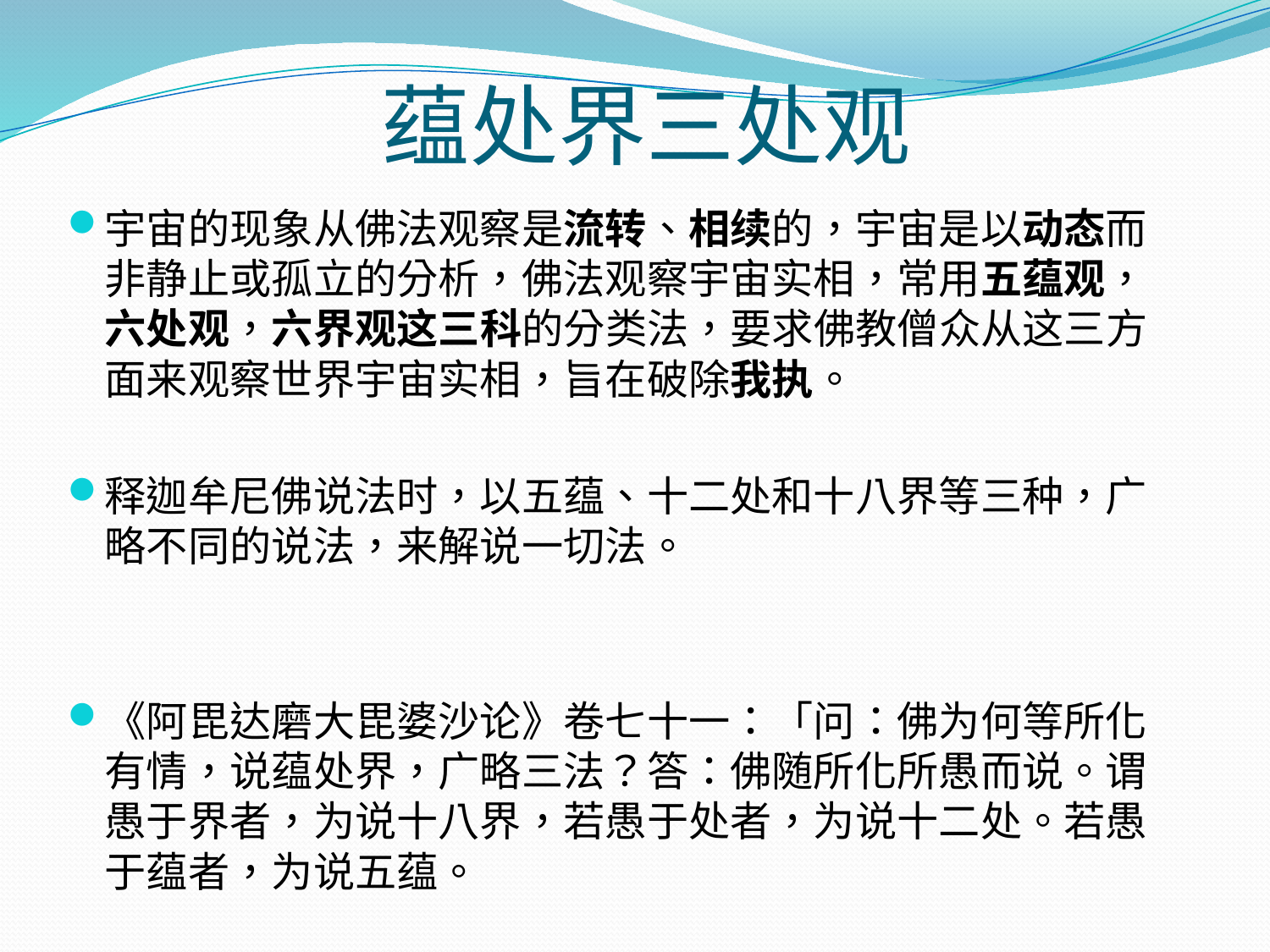

# 蕴处界三处观
宇宙的现象从佛法观察是流转、相续的，宇宙是以动态而非静止或孤立的分析，佛法观察宇宙实相，常用五蕴观，六处观，六界观这三科的分类法，要求佛教僧众从这三方面来观察世界宇宙实相，旨在破除我执。

释迦牟尼佛说法时，以五蕴、十二处和十八界等三种，广略不同的说法，来解说一切法。

《阿毘达磨大毘婆沙论》卷七十一：「问：佛为何等所化有情，说蕴处界，广略三法？答：佛随所化所愚而说。谓愚于界者，为说十八界，若愚于处者，为说十二处。若愚于蕴者，为说五蕴。